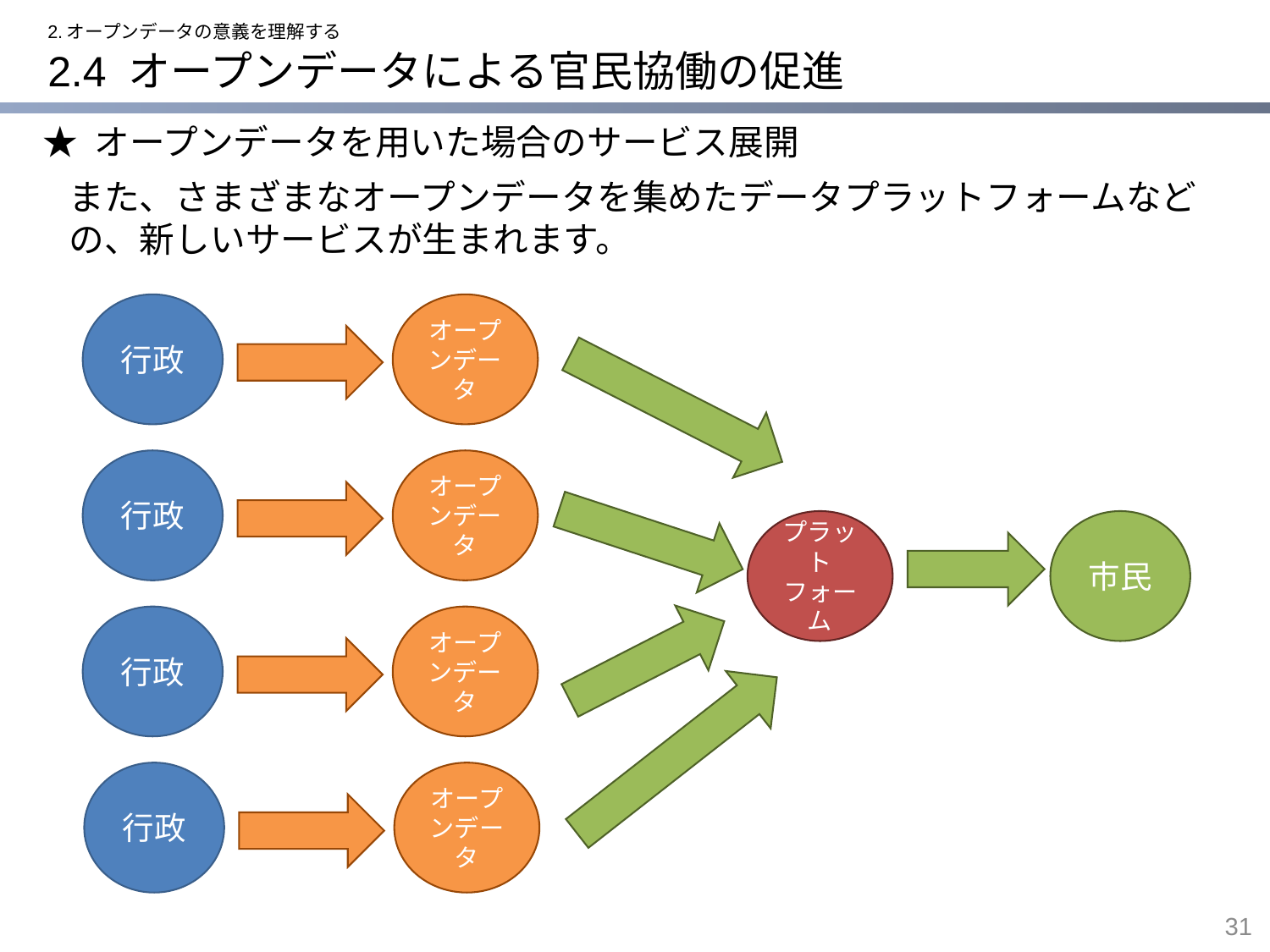

2.オープンデータの意義を理解する
2.4 オープンデータによる官民協働の促進
★ オープンデータを用いた場合のサービス展開
また、さまざまなオープンデータを集めたデータプラットフォームなどの、新しいサービスが生まれます。
行政
オープンデータ

行政
オープンデータ

プラットフォーム
市民

行政
オープンデータ

行政
オープンデータ

31